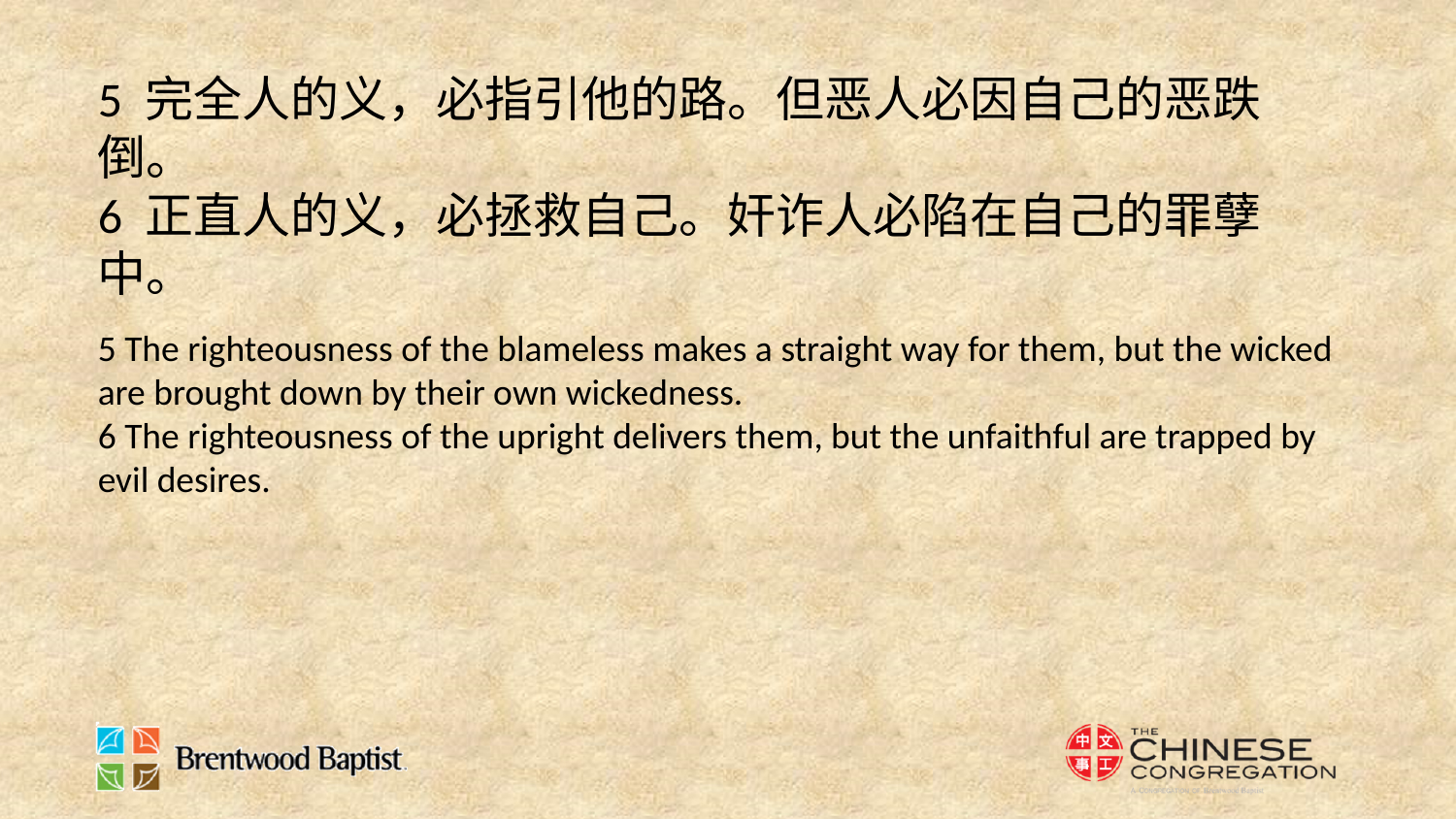

5 完全人的义，必指引他的路。但恶人必因自己的恶跌倒。
6 正直人的义，必拯救自己。奸诈人必陷在自己的罪孽中。

5 The righteousness of the blameless makes a straight way for them, but the wicked are brought down by their own wickedness.
6 The righteousness of the upright delivers them, but the unfaithful are trapped by evil desires.